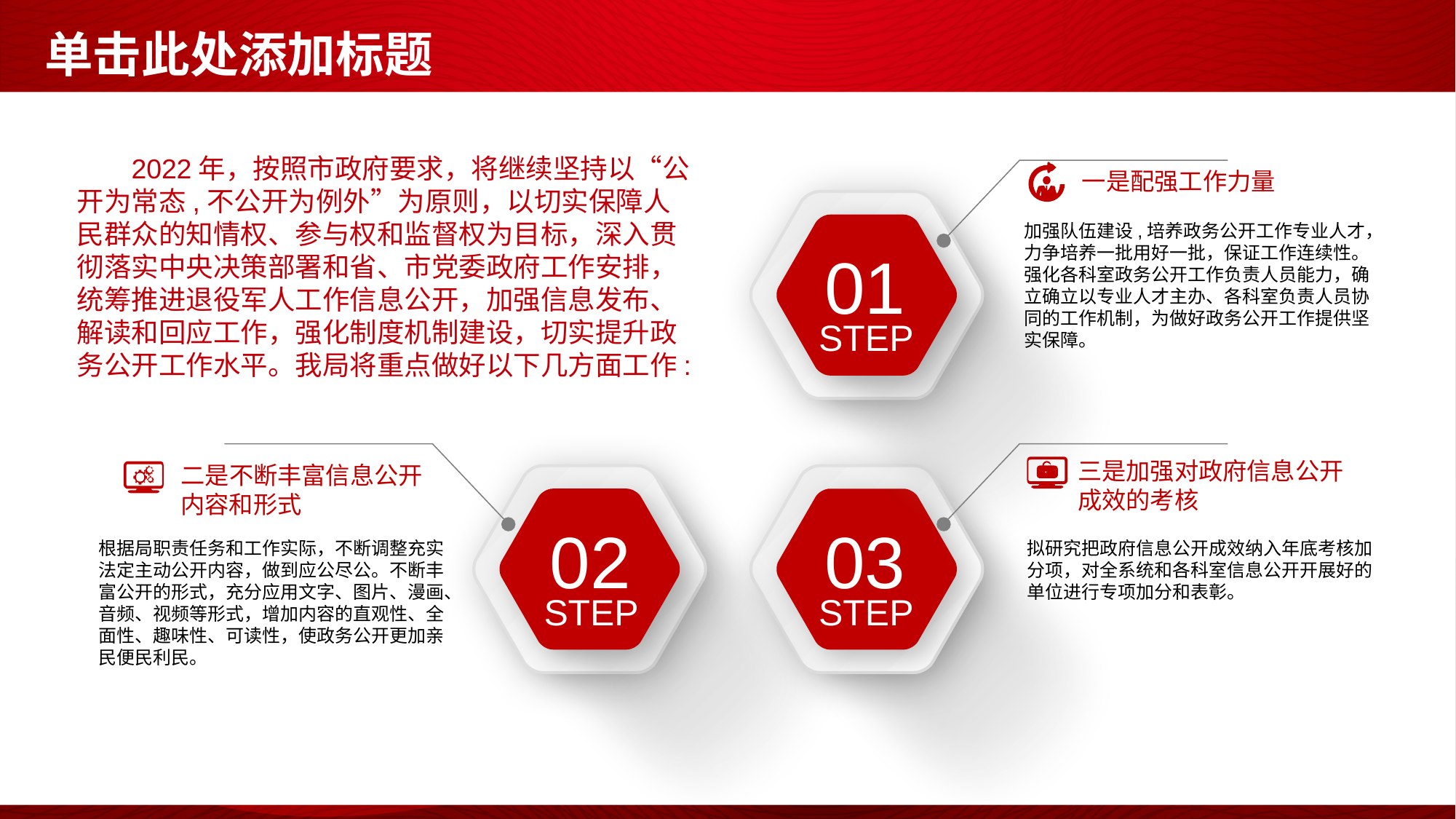

# 单击此处添加标题
2022年，按照市政府要求，将继续坚持以“公开为常态,不公开为例外”为原则，以切实保障人民群众的知情权、参与权和监督权为目标，深入贯彻落实中央决策部署和省、市党委政府工作安排，统筹推进退役军人工作信息公开，加强信息发布、解读和回应工作，强化制度机制建设，切实提升政务公开工作水平。我局将重点做好以下几方面工作:

01
STEP
一是配强工作力量

加强队伍建设,培养政务公开工作专业人才，力争培养一批用好一批，保证工作连续性。强化各科室政务公开工作负责人员能力，确立确立以专业人才主办、各科室负责人员协同的工作机制，为做好政务公开工作提供坚实保障。

02
STEP

03
STEP

三是加强对政府信息公开成效的考核
二是不断丰富信息公开内容和形式

根据局职责任务和工作实际，不断调整充实法定主动公开内容，做到应公尽公。不断丰富公开的形式，充分应用文字、图片、漫画、音频、视频等形式，增加内容的直观性、全面性、趣味性、可读性，使政务公开更加亲民便民利民。
拟研究把政府信息公开成效纳入年底考核加分项，对全系统和各科室信息公开开展好的单位进行专项加分和表彰。